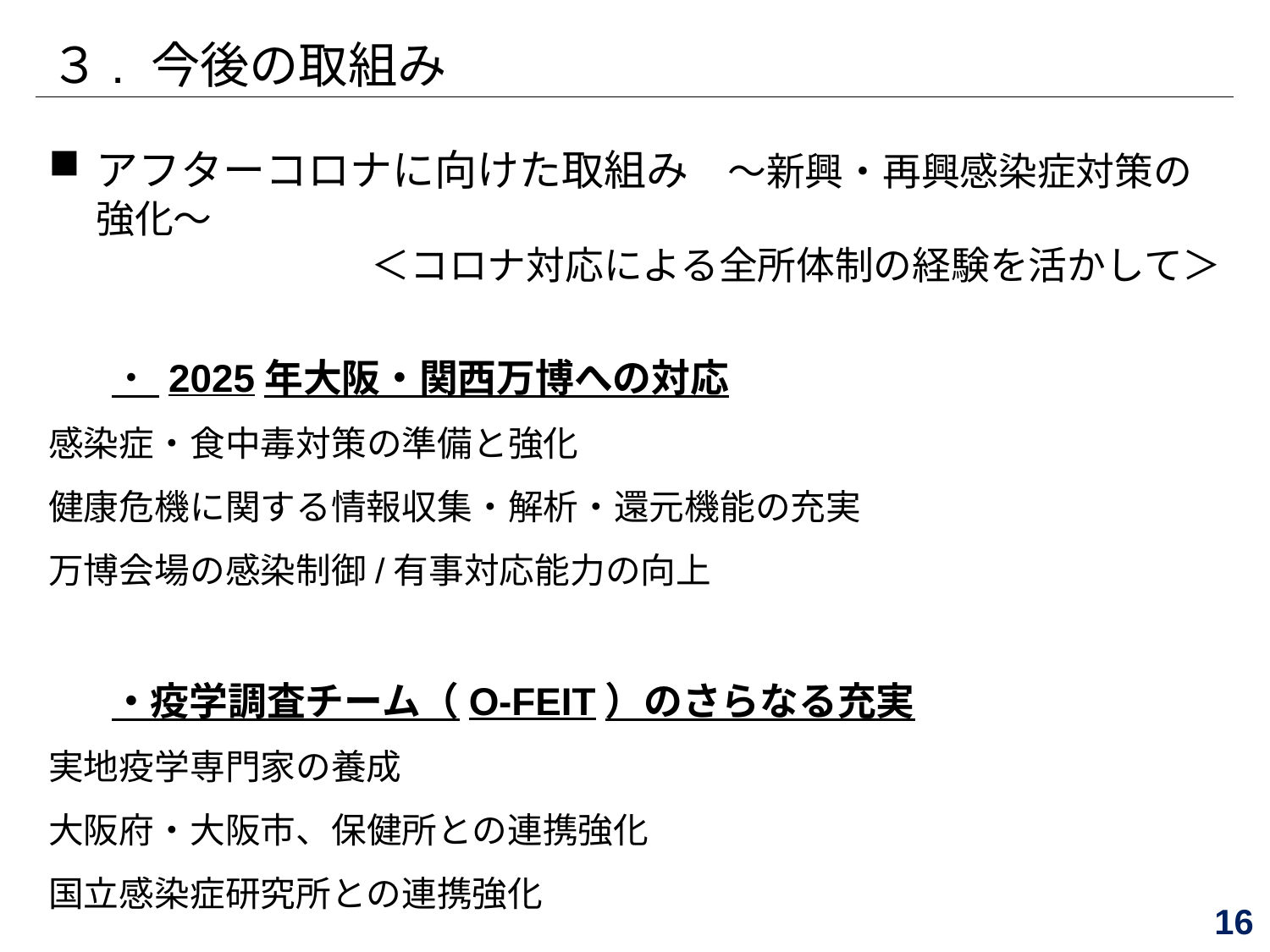

３. 今後の取組み
アフターコロナに向けた取組み　〜新興・再興感染症対策の強化〜
＜コロナ対応による全所体制の経験を活かして＞

・ 2025年大阪・関西万博への対応
感染症・食中毒対策の準備と強化
健康危機に関する情報収集・解析・還元機能の充実
万博会場の感染制御/有事対応能力の向上

・疫学調査チーム（O-FEIT）のさらなる充実
実地疫学専門家の養成
大阪府・大阪市、保健所との連携強化
国立感染症研究所との連携強化
16